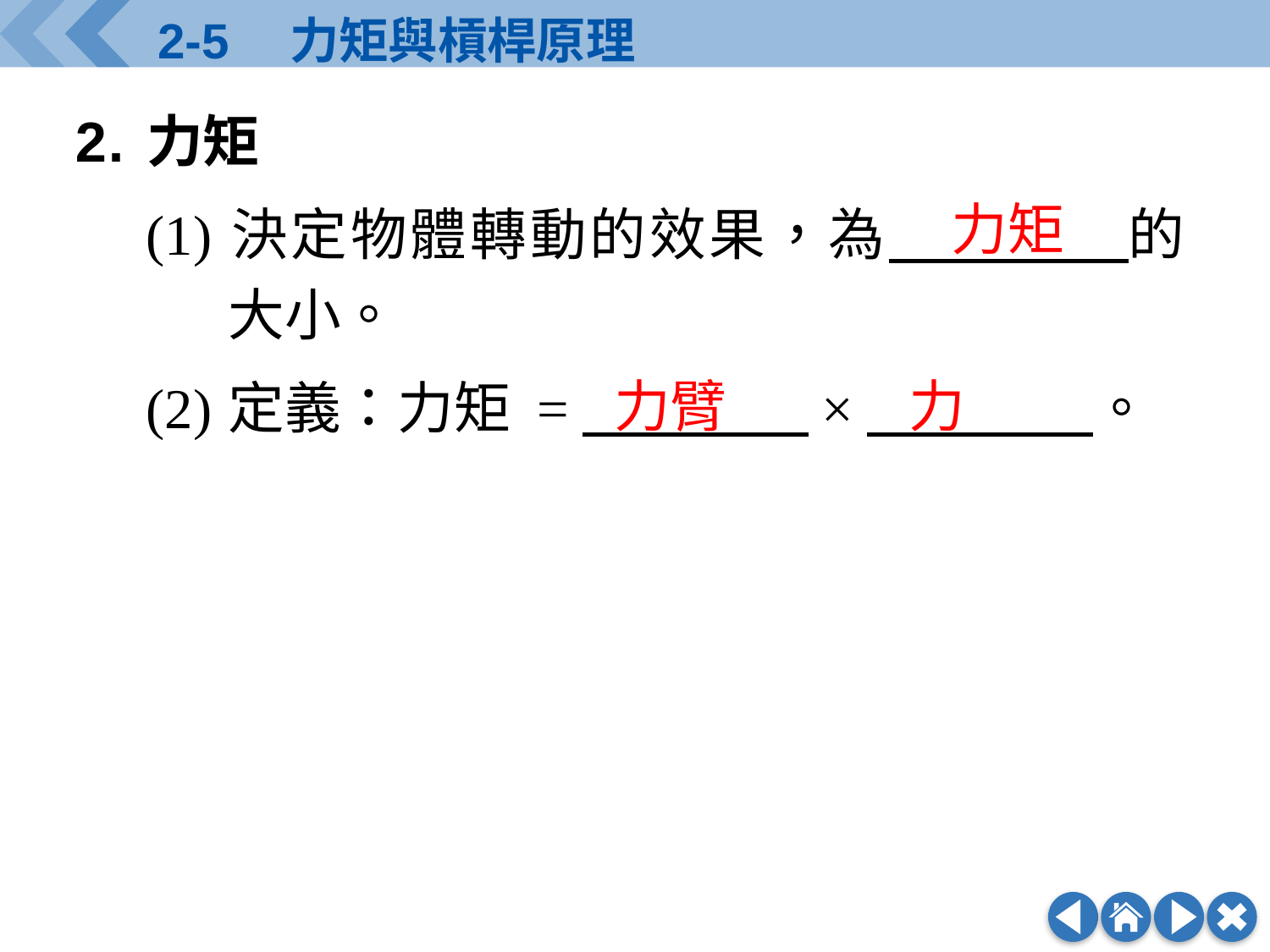

力矩
(1)	決定物體轉動的效果，為　　　　的大小。
(2)	定義：力矩 =　　　　×　　　　。
力矩
力臂
力